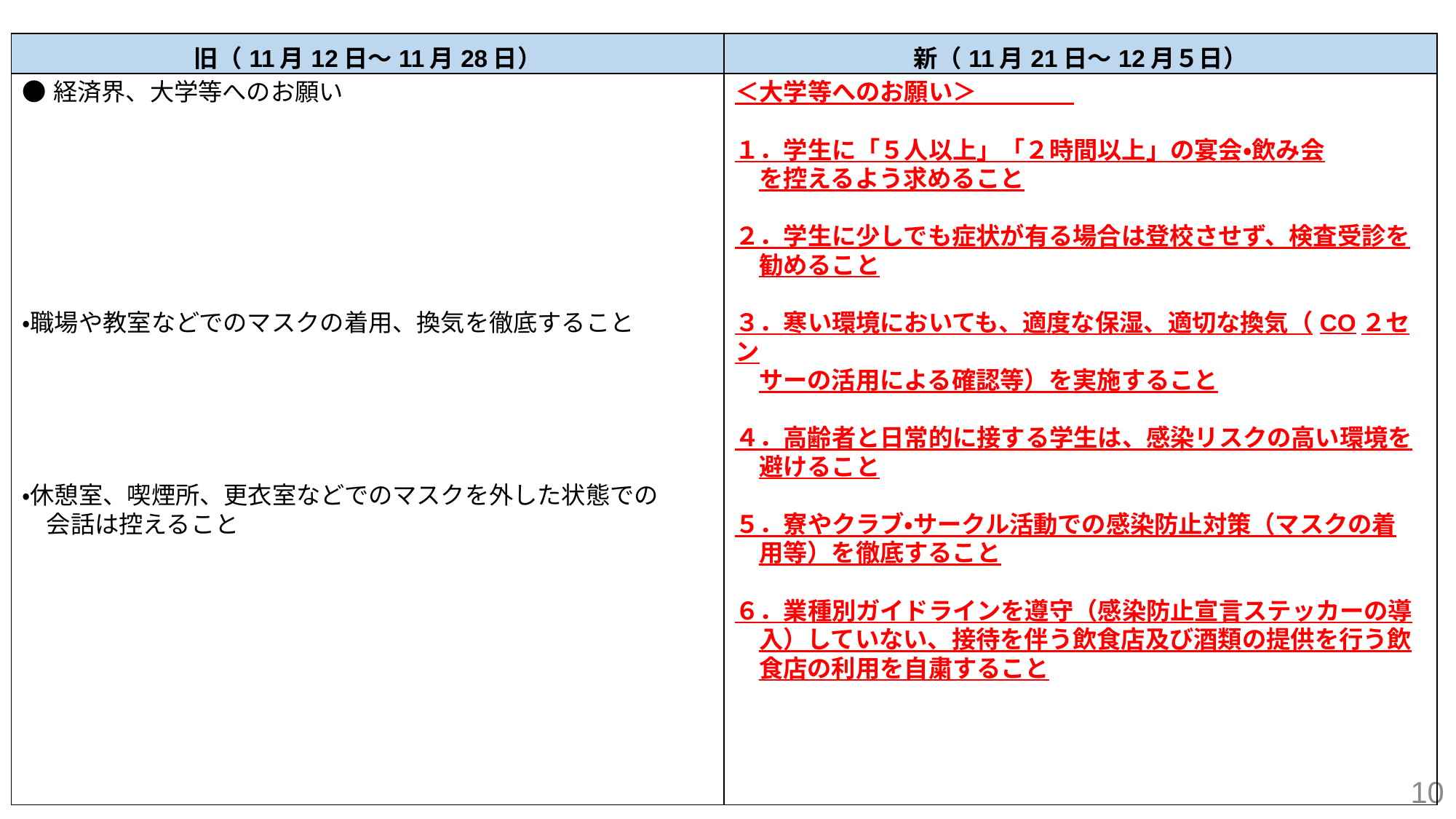

| 旧（11月12日～11月28日） | 新（11月21日～12月５日） |
| --- | --- |
| ●経済界、大学等へのお願い ・職場や教室などでのマスクの着用、換気を徹底すること ・休憩室、喫煙所、更衣室などでのマスクを外した状態での 　会話は控えること | ＜大学等へのお願い＞　　　　 １．学生に「５人以上」「２時間以上」の宴会・飲み会 　を控えるよう求めること ２．学生に少しでも症状が有る場合は登校させず、検査受診を 　勧めること ３．寒い環境においても、適度な保湿、適切な換気（CO２セン 　サーの活用による確認等）を実施すること ４．高齢者と日常的に接する学生は、感染リスクの高い環境を 　避けること ５．寮やクラブ・サークル活動での感染防止対策（マスクの着 　用等）を徹底すること ６．業種別ガイドラインを遵守（感染防止宣言ステッカーの導 　入）していない、接待を伴う飲食店及び酒類の提供を行う飲 　食店の利用を自粛すること |

10